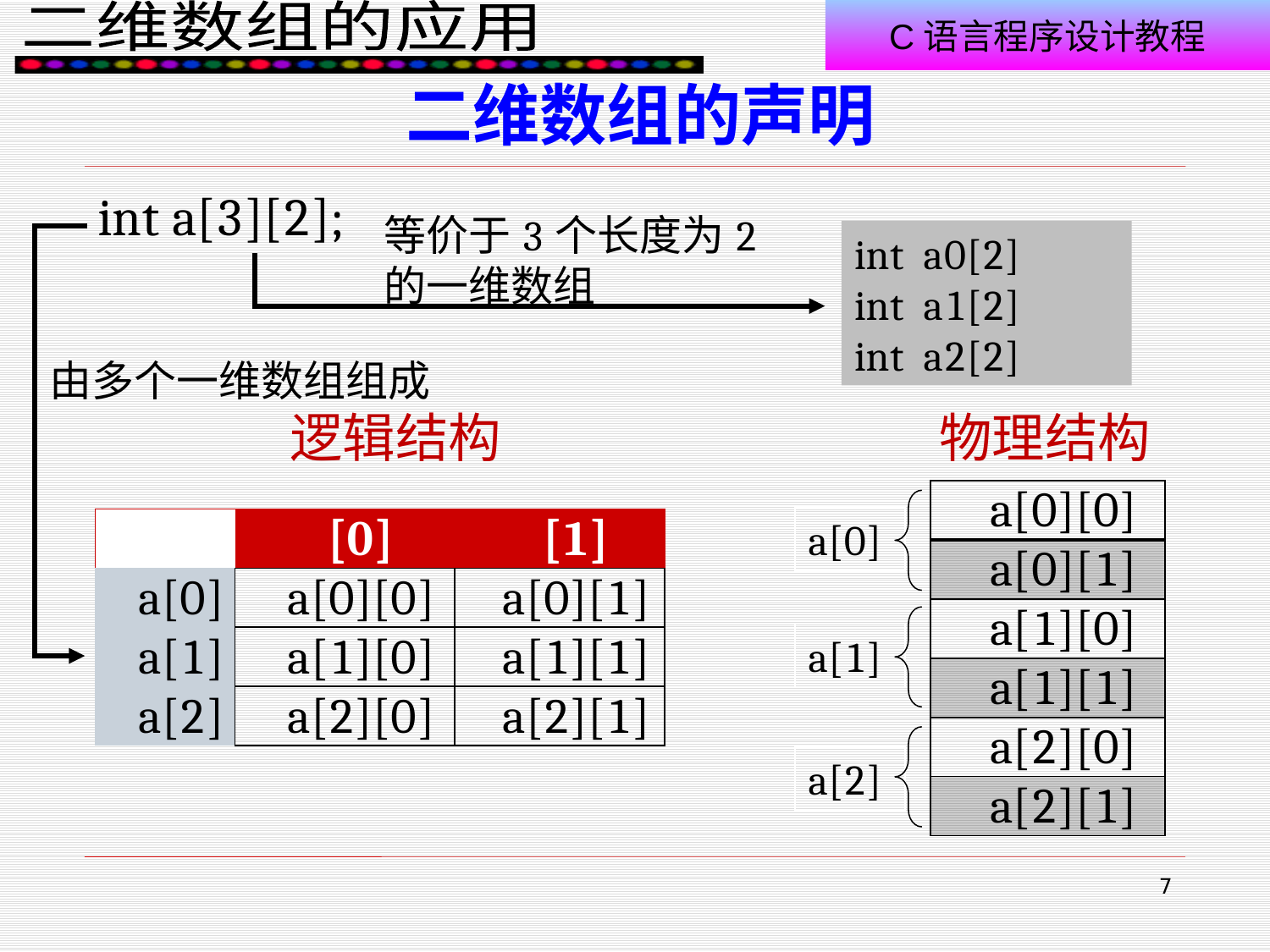

# 二维数组的声明
int a[3][2];

		逻辑结构                                     物理结构

等价于3个长度为2
的一维数组
int  a0[2]
int  a1[2]
int  a2[2]
由多个一维数组组成
|  | a[0][0] |
| --- | --- |
|  | a[0][1] |
|  | a[1][0] |
|  | a[1][1] |
|  | a[2][0] |
|  | a[2][1] |

a[0]

a[1]

a[2]
|  | [0] | [1] |
| --- | --- | --- |
| a[0] | a[0][0] | a[0][1] |
| a[1] | a[1][0] | a[1][1] |
| a[2] | a[2][0] | a[2][1] |
7